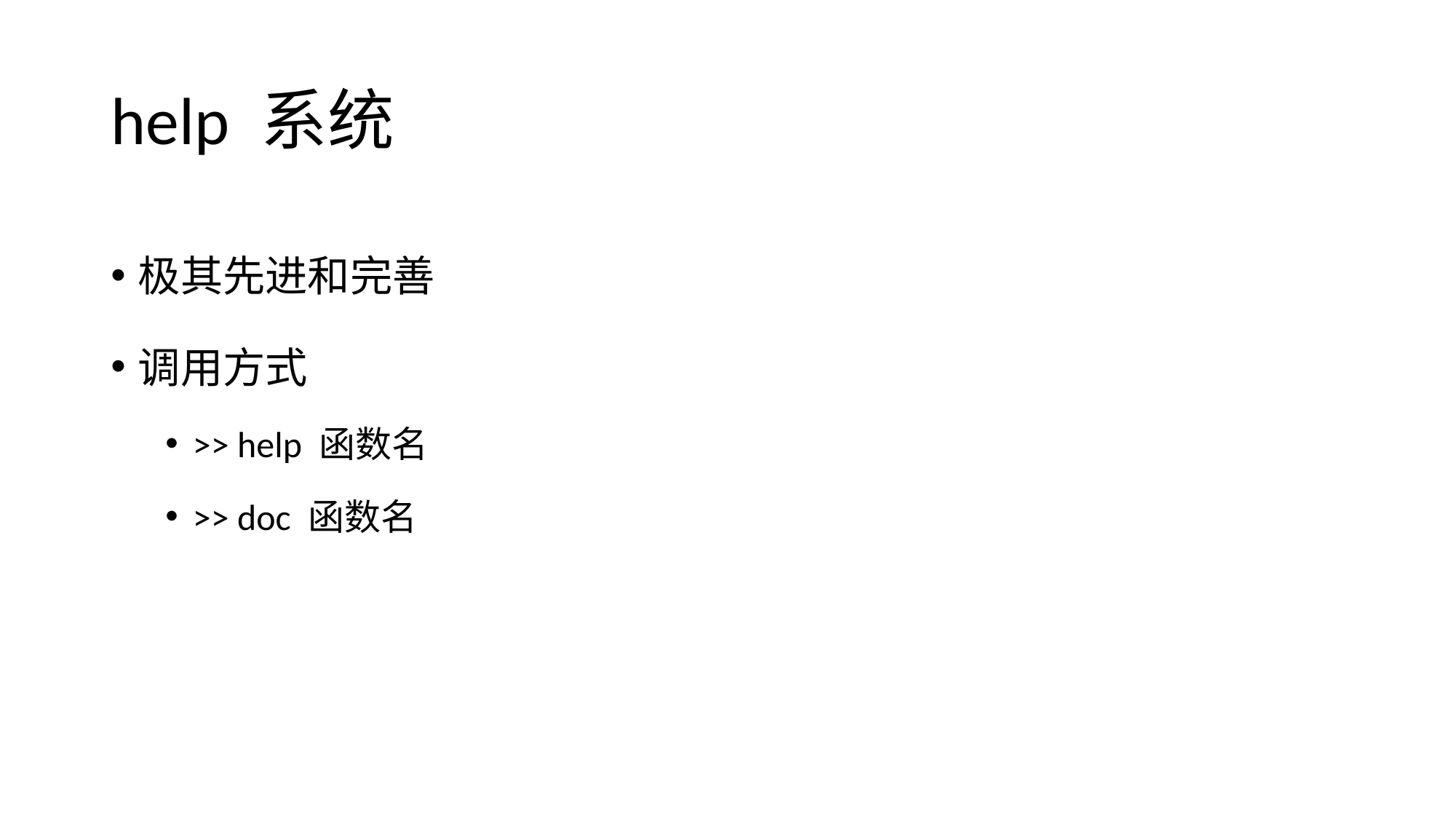

# help 系统
极其先进和完善
调用方式
>> help 函数名
>> doc 函数名